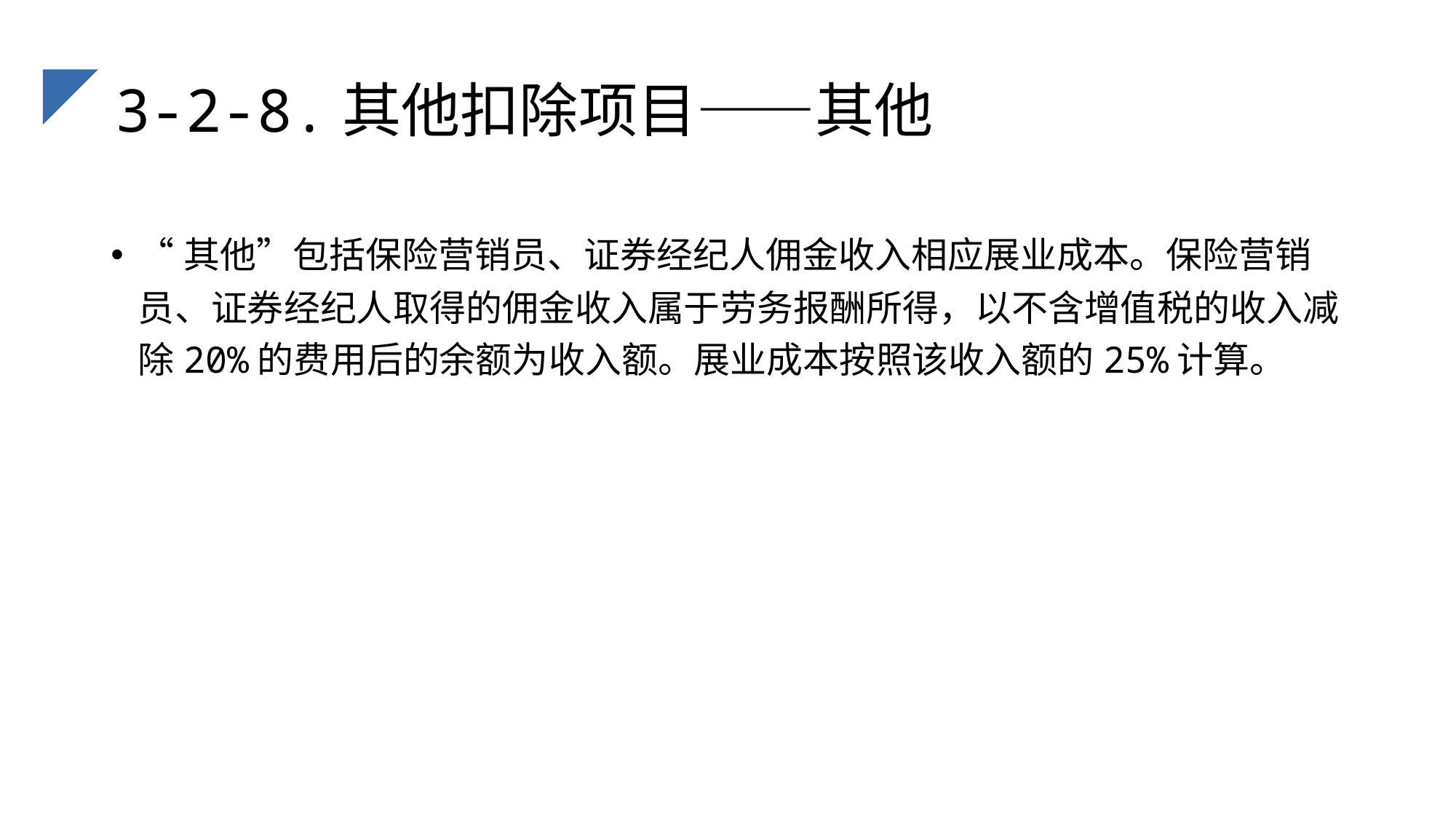

# 3-2-8.其他扣除项目——其他
“其他”包括保险营销员、证券经纪人佣金收入相应展业成本。保险营销员、证券经纪人取得的佣金收入属于劳务报酬所得，以不含增值税的收入减除20%的费用后的余额为收入额。展业成本按照该收入额的25%计算。